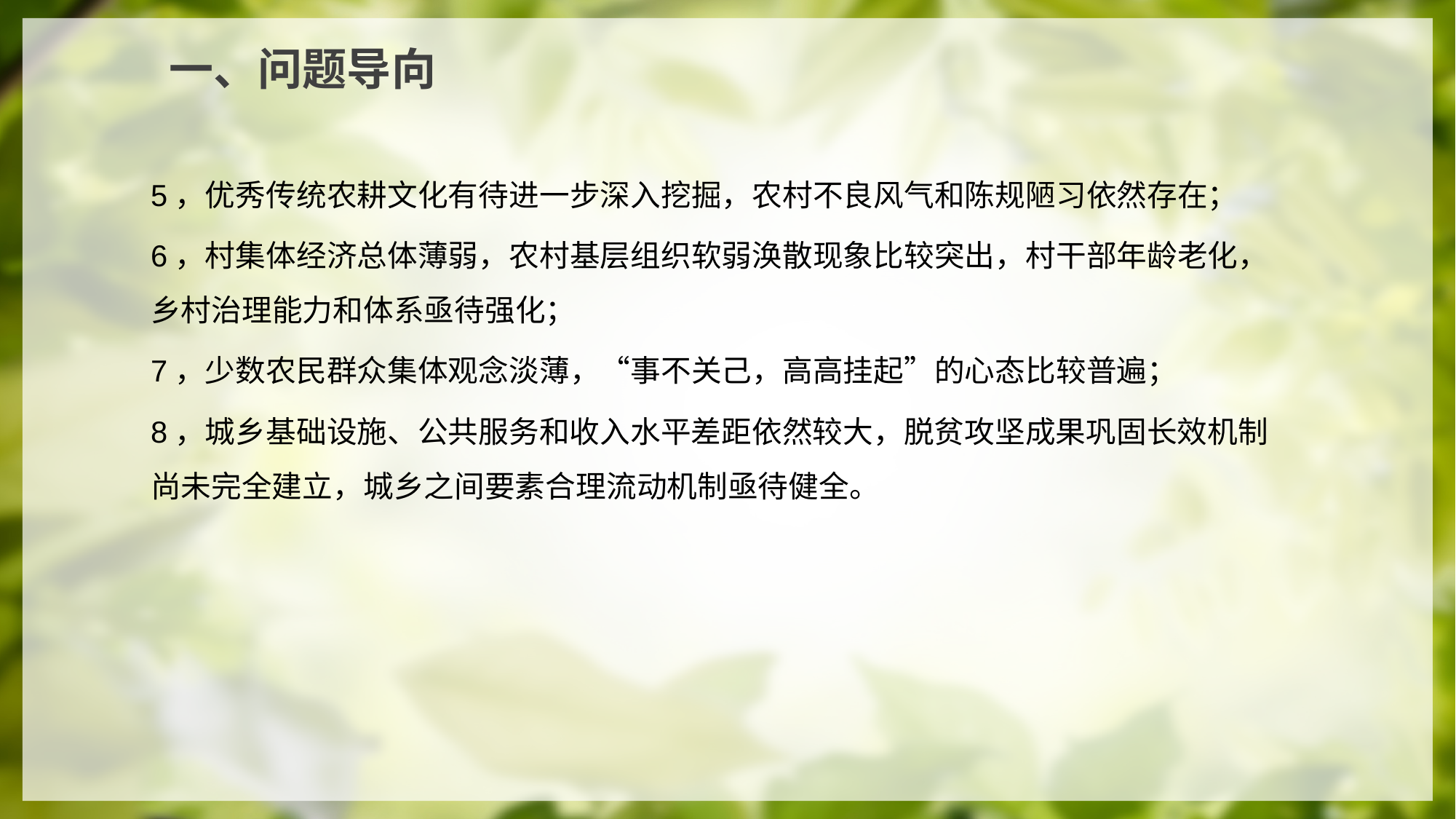

一、问题导向
5，优秀传统农耕文化有待进一步深入挖掘，农村不良风气和陈规陋习依然存在；
6，村集体经济总体薄弱，农村基层组织软弱涣散现象比较突出，村干部年龄老化，乡村治理能力和体系亟待强化；
7，少数农民群众集体观念淡薄，“事不关己，高高挂起”的心态比较普遍；
8，城乡基础设施、公共服务和收入水平差距依然较大，脱贫攻坚成果巩固长效机制尚未完全建立，城乡之间要素合理流动机制亟待健全。